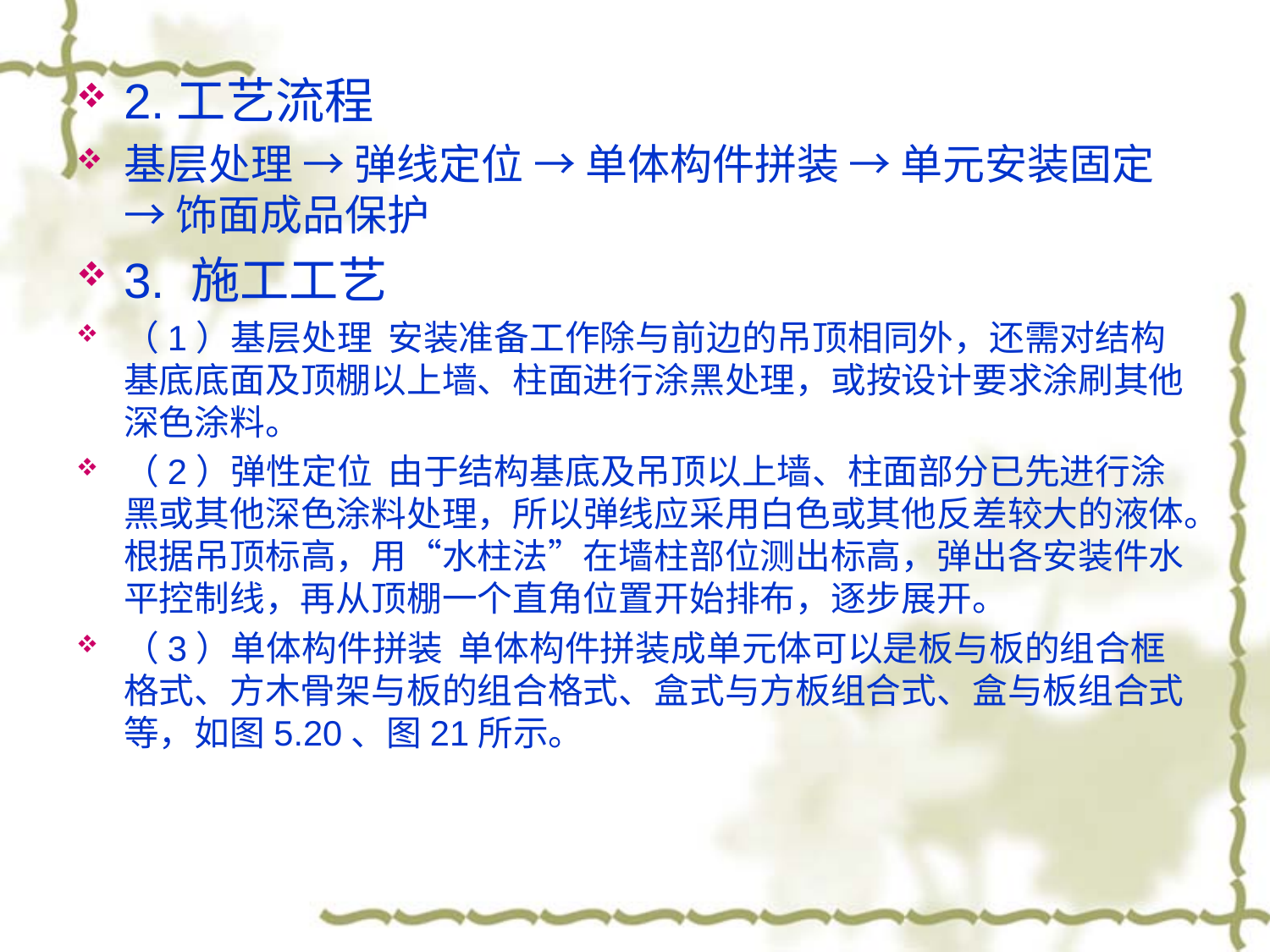

2.工艺流程
基层处理 → 弹线定位 → 单体构件拼装 → 单元安装固定 → 饰面成品保护
3. 施工工艺
（1）基层处理  安装准备工作除与前边的吊顶相同外，还需对结构基底底面及顶棚以上墙、柱面进行涂黑处理，或按设计要求涂刷其他深色涂料。
（2）弹性定位  由于结构基底及吊顶以上墙、柱面部分已先进行涂黑或其他深色涂料处理，所以弹线应采用白色或其他反差较大的液体。根据吊顶标高，用“水柱法”在墙柱部位测出标高，弹出各安装件水平控制线，再从顶棚一个直角位置开始排布，逐步展开。
（3）单体构件拼装  单体构件拼装成单元体可以是板与板的组合框格式、方木骨架与板的组合格式、盒式与方板组合式、盒与板组合式等，如图5.20、图21所示。